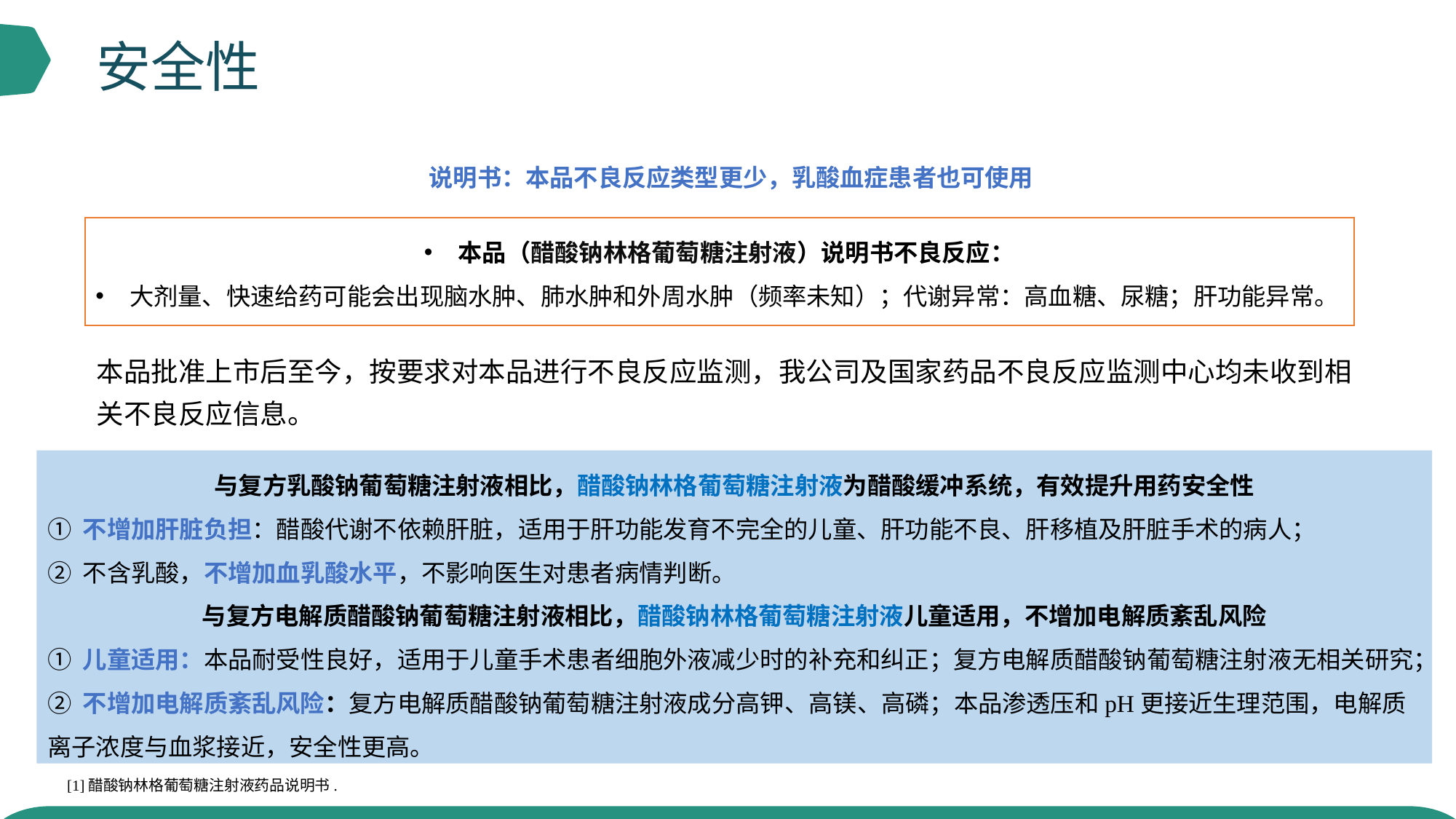

安全性
说明书：本品不良反应类型更少，乳酸血症患者也可使用
本品（醋酸钠林格葡萄糖注射液）说明书不良反应：
大剂量、快速给药可能会出现脑水肿、肺水肿和外周水肿（频率未知）；代谢异常：高血糖、尿糖；肝功能异常。
本品批准上市后至今，按要求对本品进行不良反应监测，我公司及国家药品不良反应监测中心均未收到相关不良反应信息。
与复方乳酸钠葡萄糖注射液相比，醋酸钠林格葡萄糖注射液为醋酸缓冲系统，有效提升用药安全性
① 不增加肝脏负担：醋酸代谢不依赖肝脏，适用于肝功能发育不完全的儿童、肝功能不良、肝移植及肝脏手术的病人；
② 不含乳酸，不增加血乳酸水平，不影响医生对患者病情判断。
与复方电解质醋酸钠葡萄糖注射液相比，醋酸钠林格葡萄糖注射液儿童适用，不增加电解质紊乱风险
① 儿童适用：本品耐受性良好，适用于儿童手术患者细胞外液减少时的补充和纠正；复方电解质醋酸钠葡萄糖注射液无相关研究；
② 不增加电解质紊乱风险：复方电解质醋酸钠葡萄糖注射液成分高钾、高镁、高磷；本品渗透压和pH更接近生理范围，电解质离子浓度与血浆接近，安全性更高。
[1]醋酸钠林格葡萄糖注射液药品说明书.